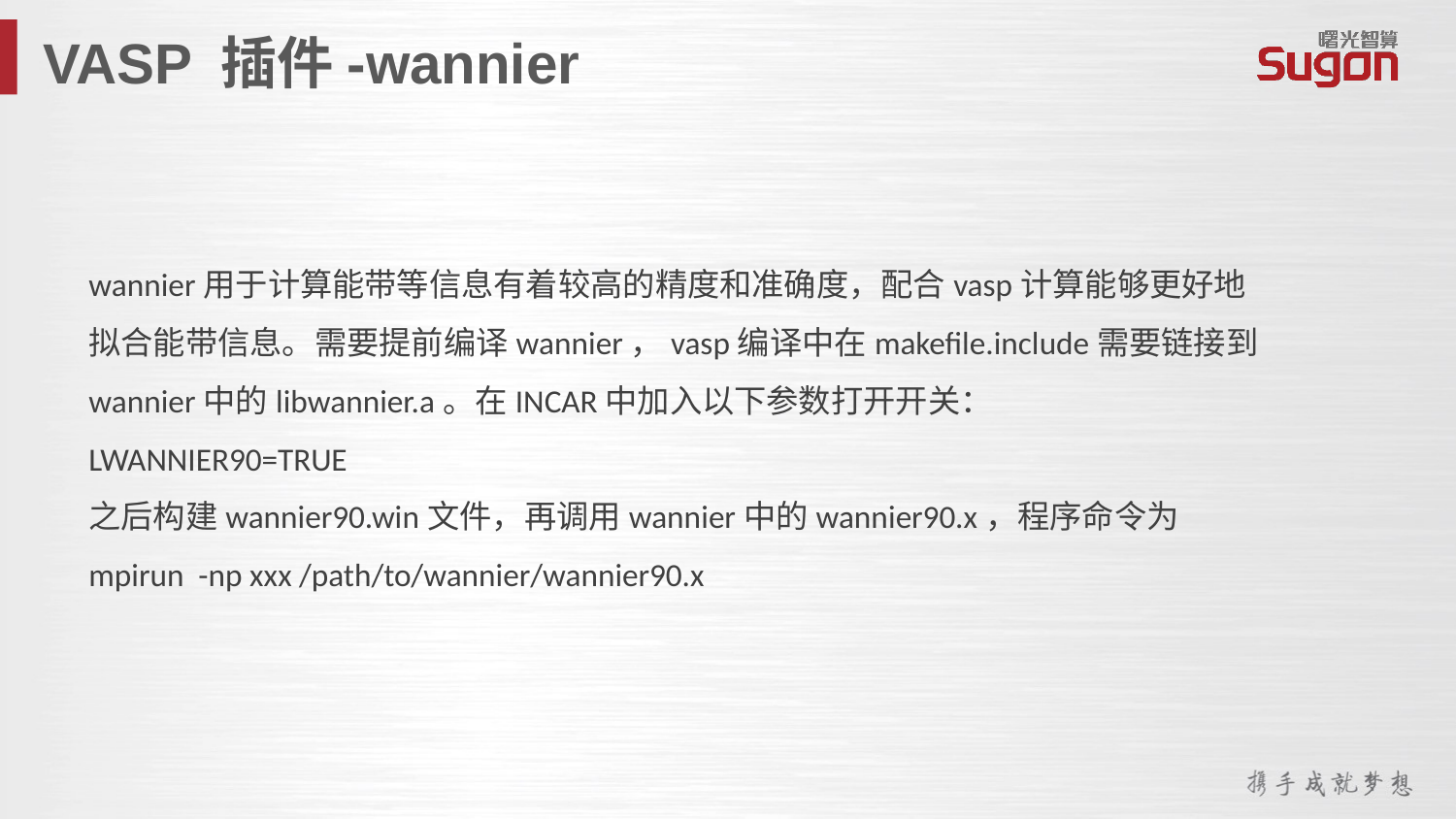

VASP 插件-wannier
wannier用于计算能带等信息有着较高的精度和准确度，配合vasp计算能够更好地拟合能带信息。需要提前编译wannier，vasp编译中在makefile.include需要链接到wannier中的libwannier.a。在INCAR中加入以下参数打开开关：
LWANNIER90=TRUE
之后构建wannier90.win文件，再调用wannier中的wannier90.x，程序命令为
mpirun  -np xxx /path/to/wannier/wannier90.x